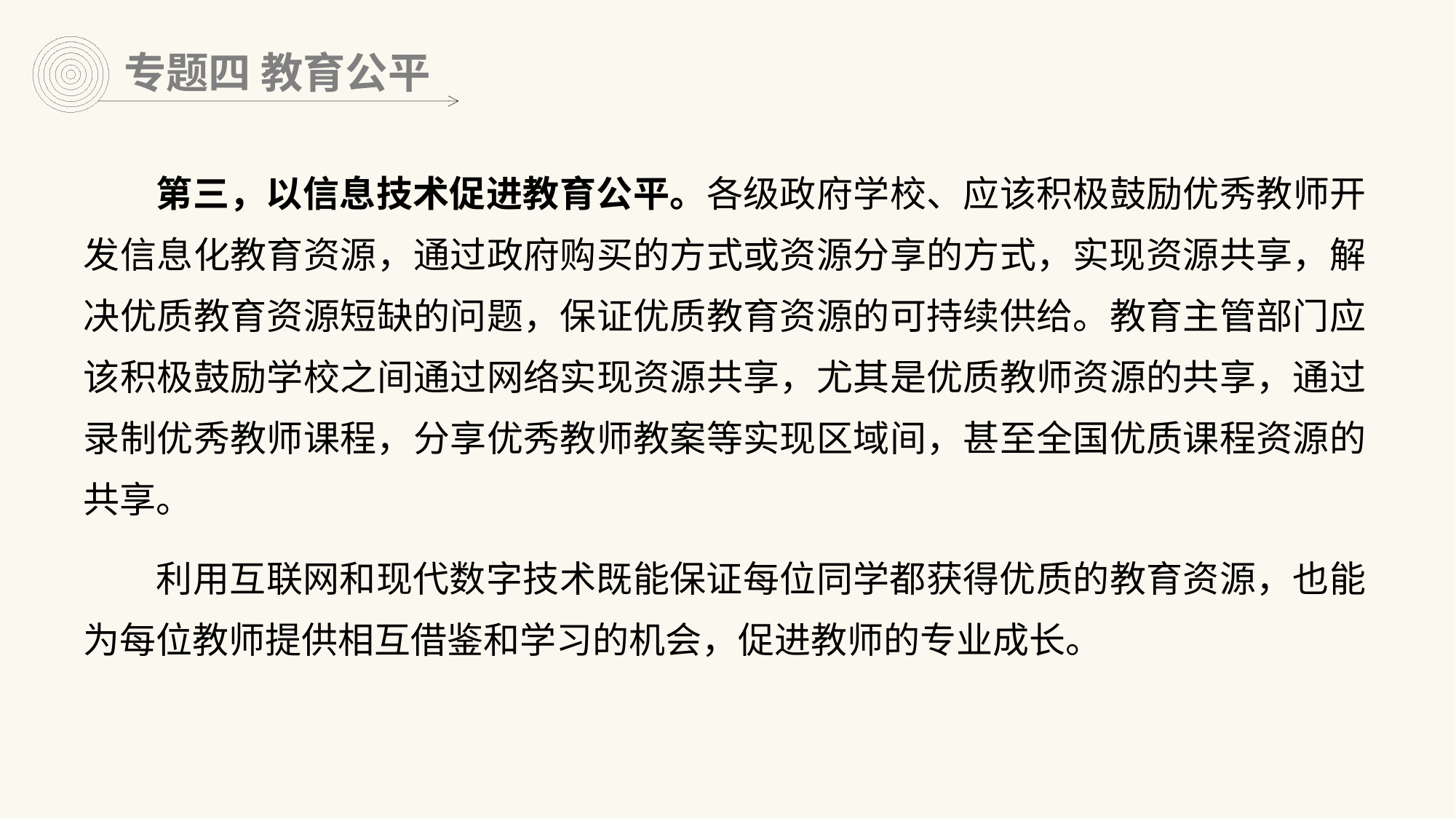

专题四 教育公平
第三，以信息技术促进教育公平。各级政府学校、应该积极鼓励优秀教师开发信息化教育资源，通过政府购买的方式或资源分享的方式，实现资源共享，解决优质教育资源短缺的问题，保证优质教育资源的可持续供给。教育主管部门应该积极鼓励学校之间通过网络实现资源共享，尤其是优质教师资源的共享，通过录制优秀教师课程，分享优秀教师教案等实现区域间，甚至全国优质课程资源的共享。
利用互联网和现代数字技术既能保证每位同学都获得优质的教育资源，也能为每位教师提供相互借鉴和学习的机会，促进教师的专业成长。